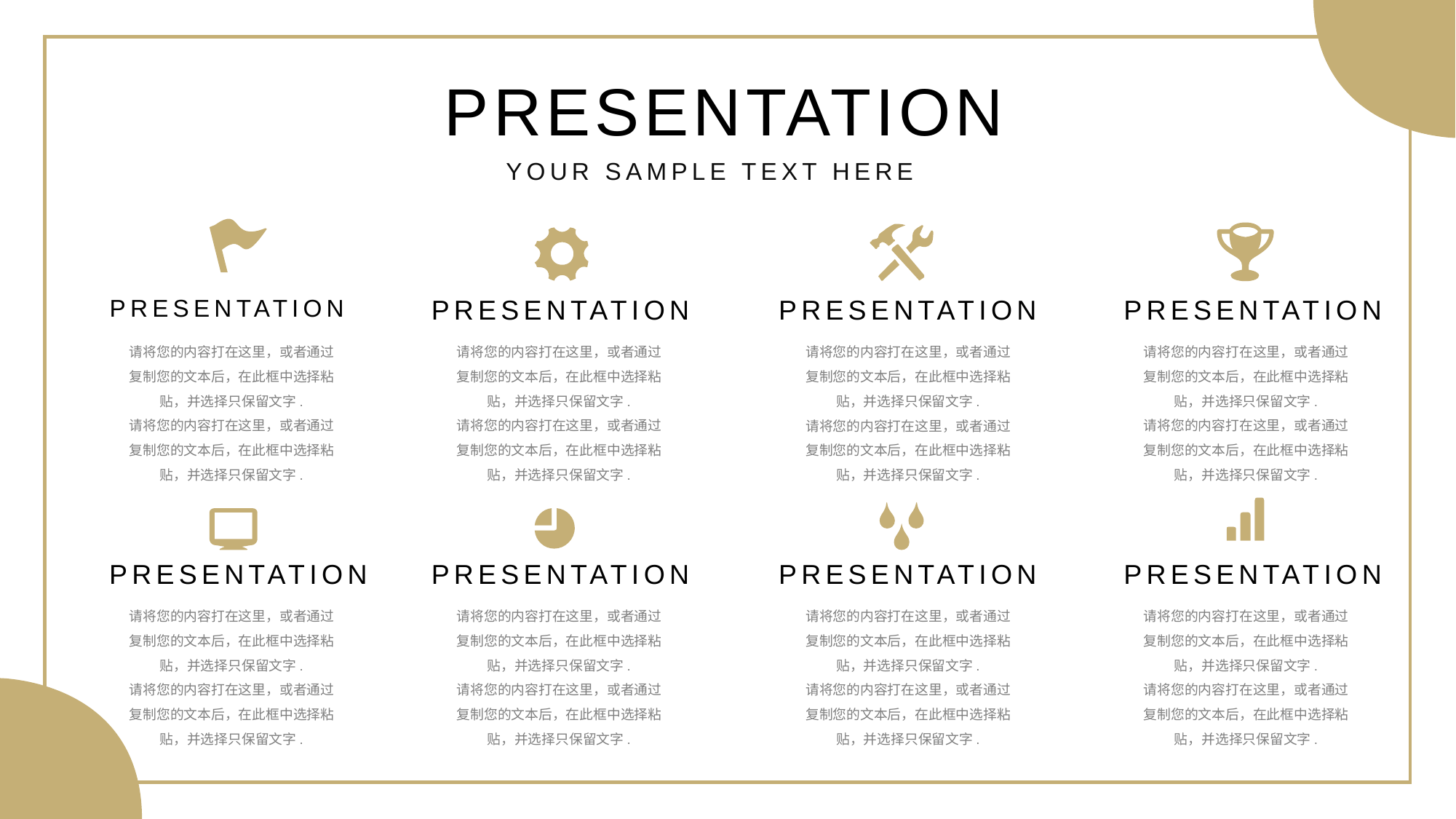

PRESENTATION
YOUR SAMPLE TEXT HERE

PRESENTATION
PRESENTATION
PRESENTATION
PRESENTATION
请将您的内容打在这里，或者通过复制您的文本后，在此框中选择粘贴，并选择只保留文字.
请将您的内容打在这里，或者通过复制您的文本后，在此框中选择粘贴，并选择只保留文字.
请将您的内容打在这里，或者通过复制您的文本后，在此框中选择粘贴，并选择只保留文字.
请将您的内容打在这里，或者通过复制您的文本后，在此框中选择粘贴，并选择只保留文字.
请将您的内容打在这里，或者通过复制您的文本后，在此框中选择粘贴，并选择只保留文字.
请将您的内容打在这里，或者通过复制您的文本后，在此框中选择粘贴，并选择只保留文字.

请将您的内容打在这里，或者通过复制您的文本后，在此框中选择粘贴，并选择只保留文字.
请将您的内容打在这里，或者通过复制您的文本后，在此框中选择粘贴，并选择只保留文字.

PRESENTATION
PRESENTATION
PRESENTATION
PRESENTATION
请将您的内容打在这里，或者通过复制您的文本后，在此框中选择粘贴，并选择只保留文字.
请将您的内容打在这里，或者通过复制您的文本后，在此框中选择粘贴，并选择只保留文字.
请将您的内容打在这里，或者通过复制您的文本后，在此框中选择粘贴，并选择只保留文字.
请将您的内容打在这里，或者通过复制您的文本后，在此框中选择粘贴，并选择只保留文字.

请将您的内容打在这里，或者通过复制您的文本后，在此框中选择粘贴，并选择只保留文字.
请将您的内容打在这里，或者通过复制您的文本后，在此框中选择粘贴，并选择只保留文字.

请将您的内容打在这里，或者通过复制您的文本后，在此框中选择粘贴，并选择只保留文字.
请将您的内容打在这里，或者通过复制您的文本后，在此框中选择粘贴，并选择只保留文字.